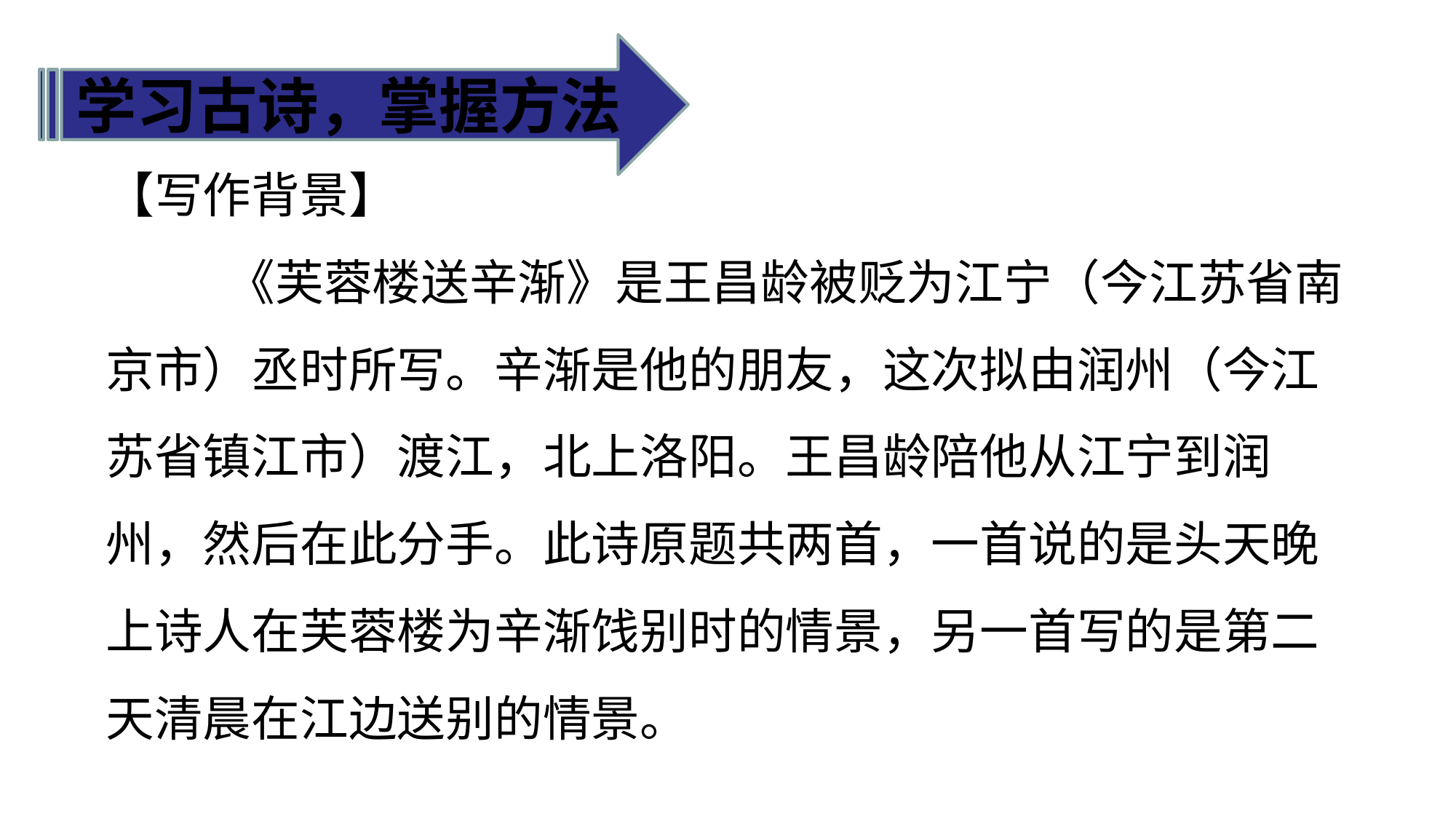

学习古诗，掌握方法
【写作背景】
          《芙蓉楼送辛渐》是王昌龄被贬为江宁（今江苏省南京市）丞时所写。辛渐是他的朋友，这次拟由润州（今江苏省镇江市）渡江，北上洛阳。王昌龄陪他从江宁到润州，然后在此分手。此诗原题共两首，一首说的是头天晚上诗人在芙蓉楼为辛渐饯别时的情景，另一首写的是第二天清晨在江边送别的情景。